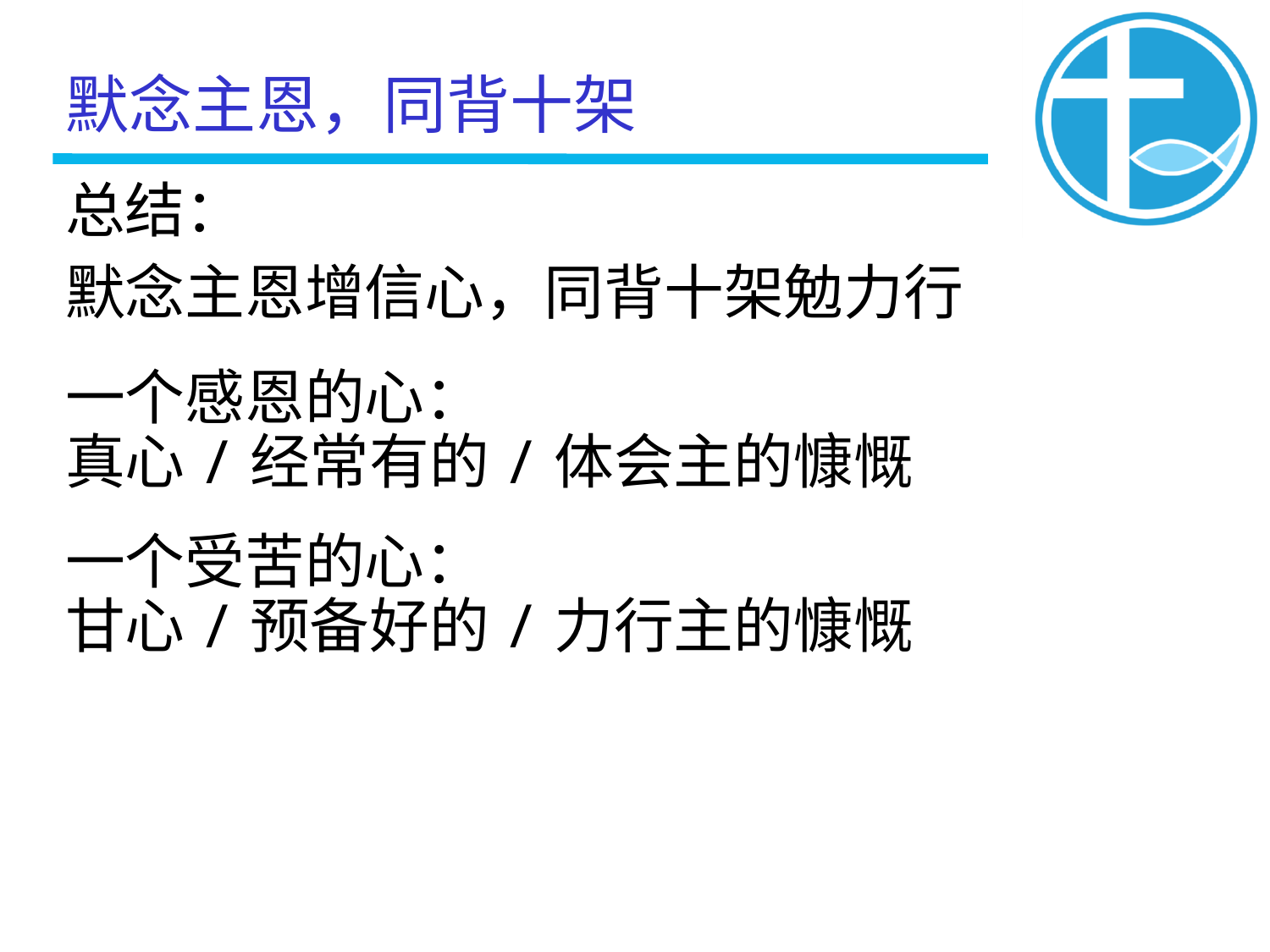

默念主恩，同背十架
总结：
默念主恩增信心，同背十架勉力行
一个感恩的心：
真心/经常有的/体会主的慷慨
一个受苦的心：
甘心/预备好的/力行主的慷慨